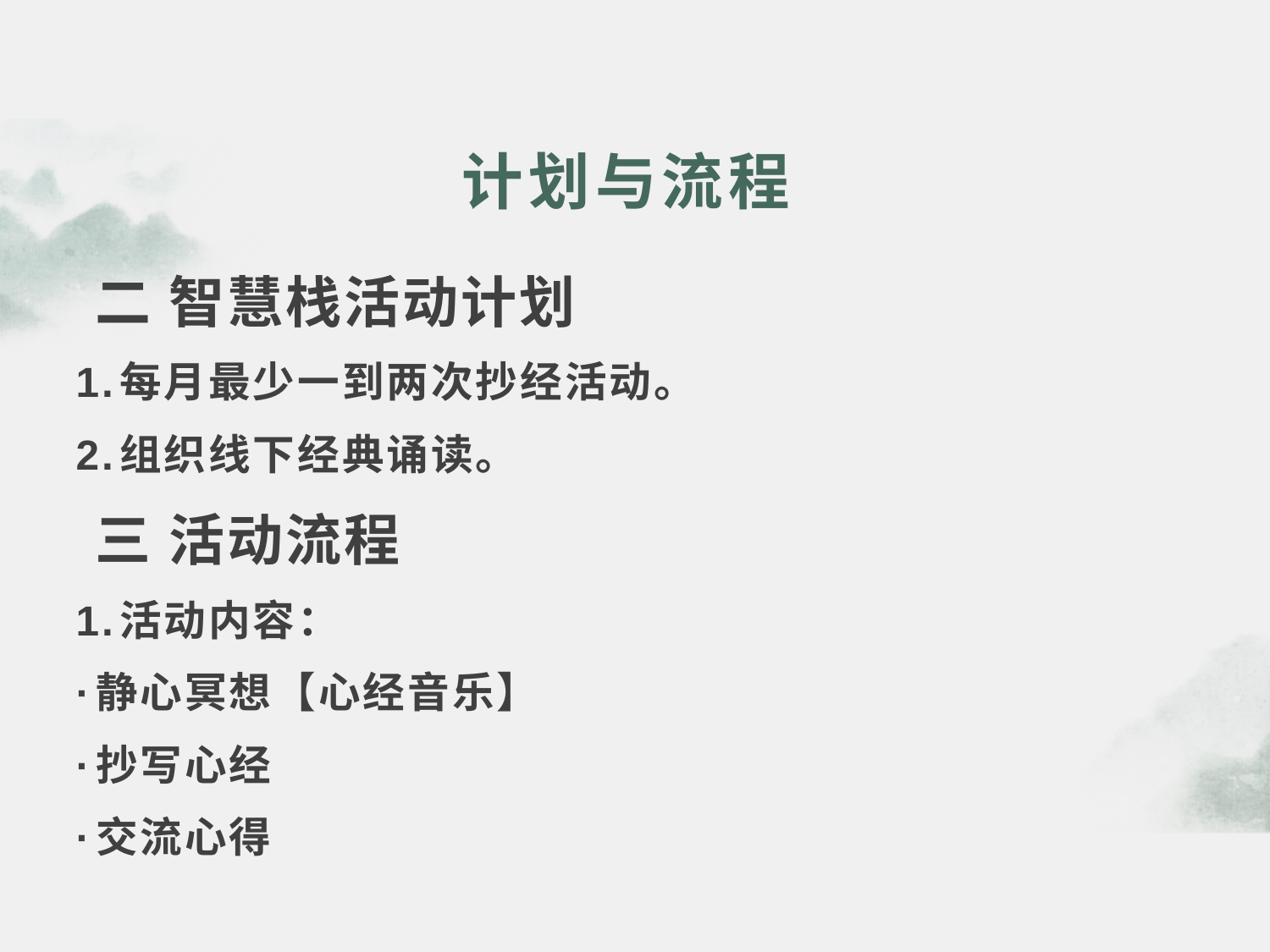

计划与流程
  二 智慧栈活动计划
1.每月最少一到两次抄经活动。
2.组织线下经典诵读。
 三 活动流程
1.活动内容：
·静心冥想【心经音乐】
·抄写心经
·交流心得